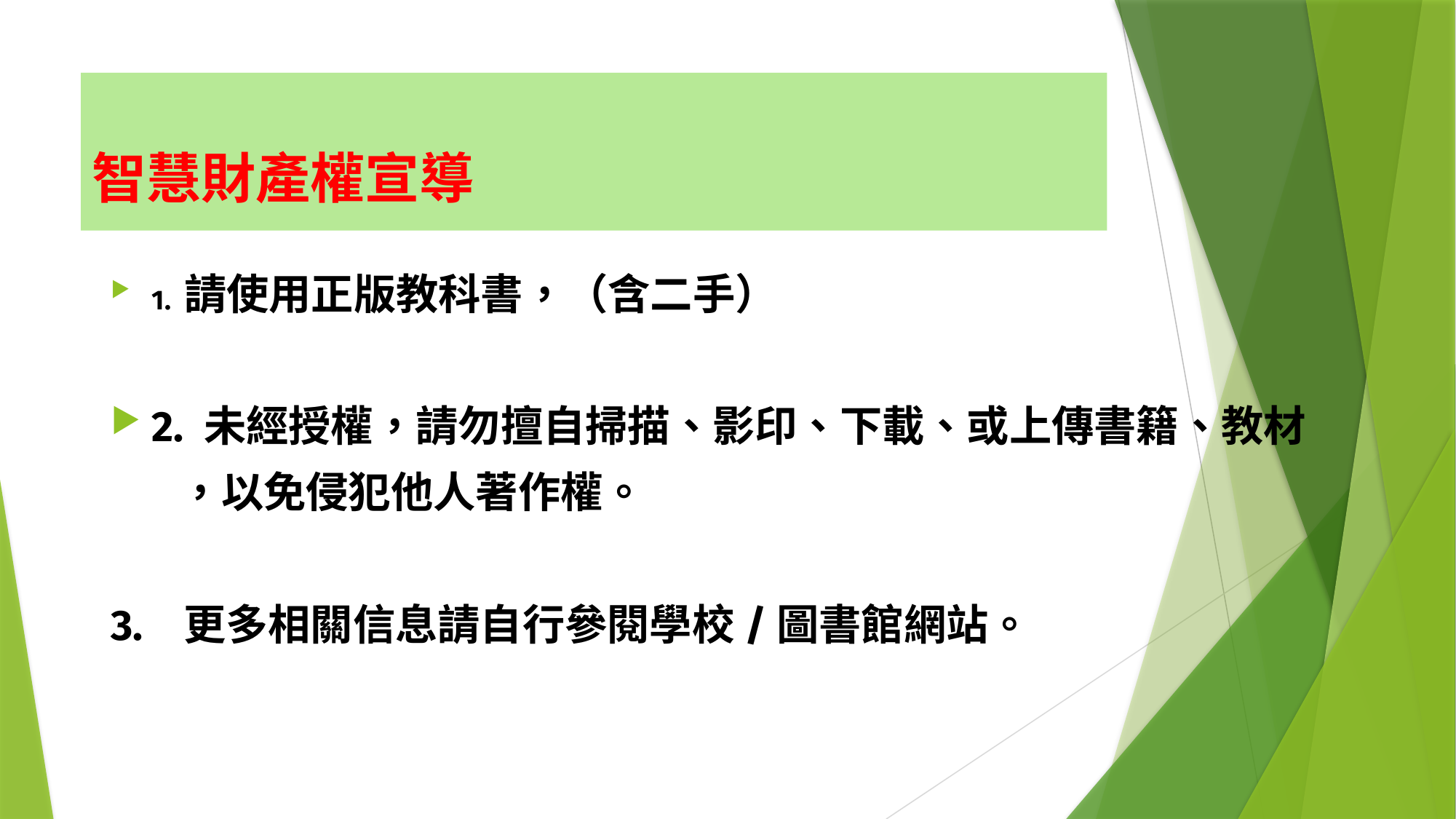

# 智慧財產權宣導
1. 請使用正版教科書，（含二手）

2. 未經授權，請勿擅自掃描、影印、下載、或上傳書籍、教材
      ，以免侵犯他人著作權。

3.   更多相關信息請自行參閱學校/圖書館網站。